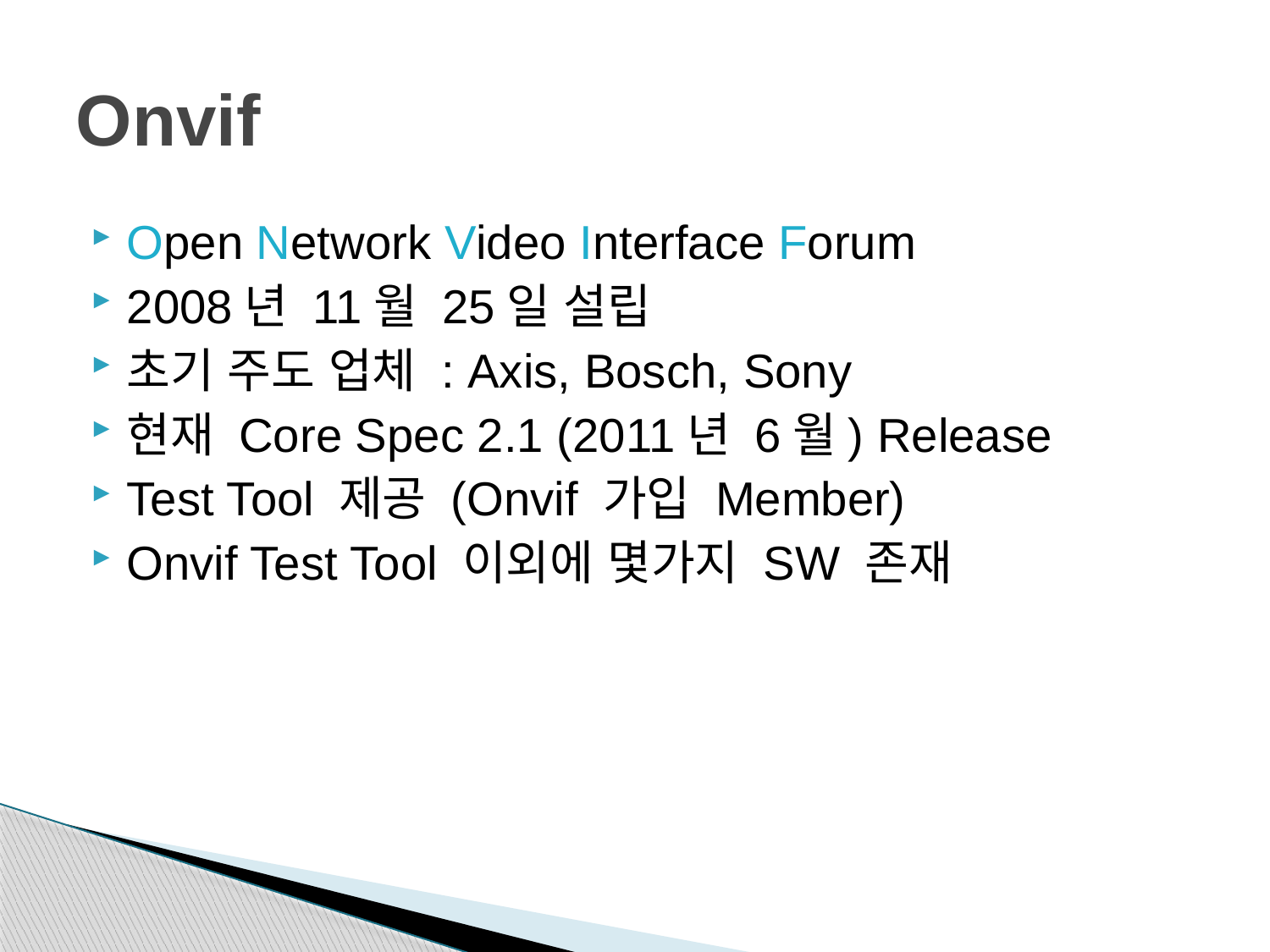

# Onvif
Open Network Video Interface Forum
2008년 11월 25일 설립
초기 주도 업체 : Axis, Bosch, Sony
현재 Core Spec 2.1 (2011년 6월) Release
Test Tool 제공 (Onvif 가입 Member)
Onvif Test Tool 이외에 몇가지 SW 존재